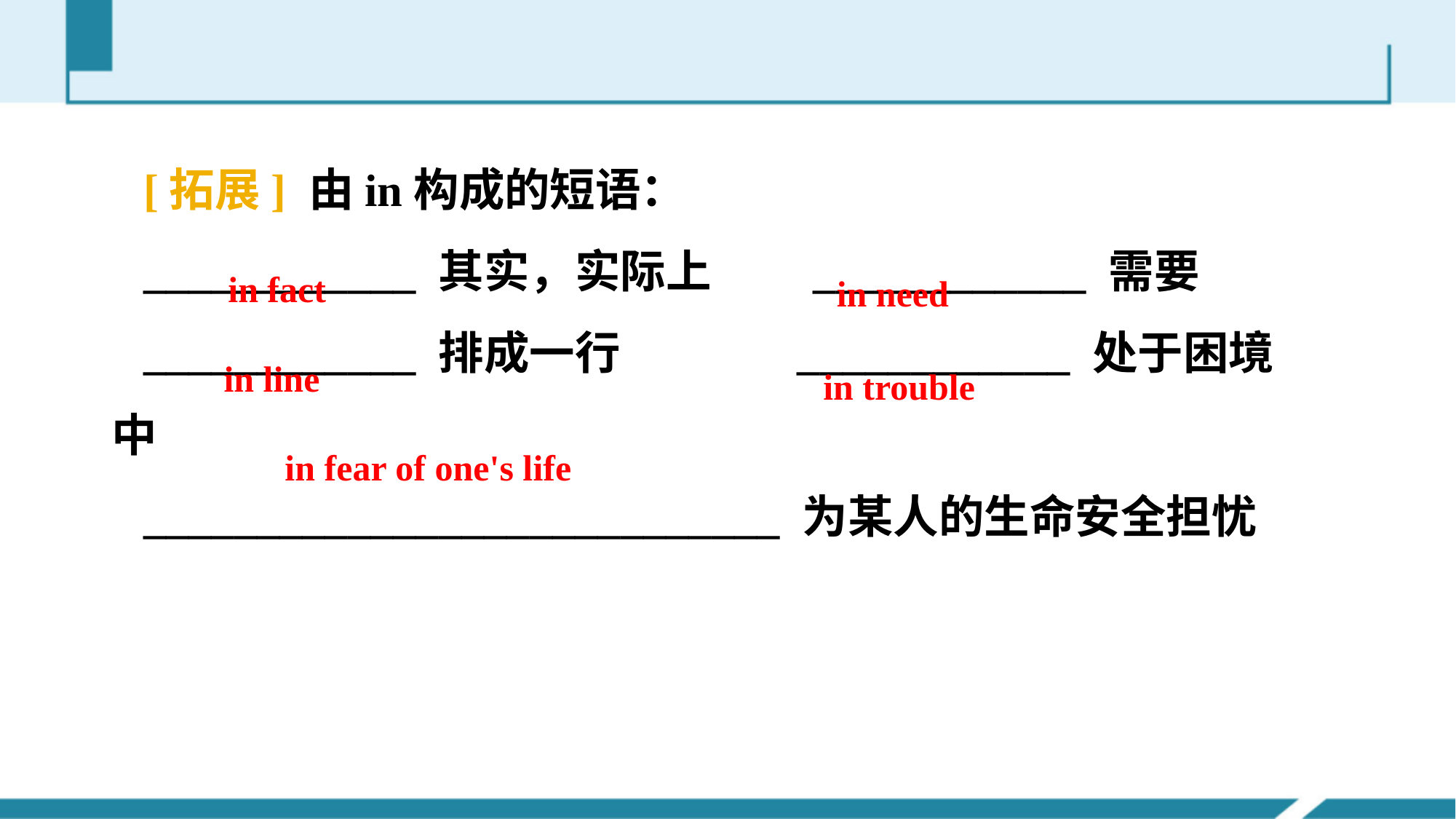

[拓展] 由in构成的短语：
____________ 其实，实际上　　____________ 需要
____________ 排成一行                ____________ 处于困境中
____________________________ 为某人的生命安全担忧
 in fact
in need
in line
in trouble
in fear of one's life